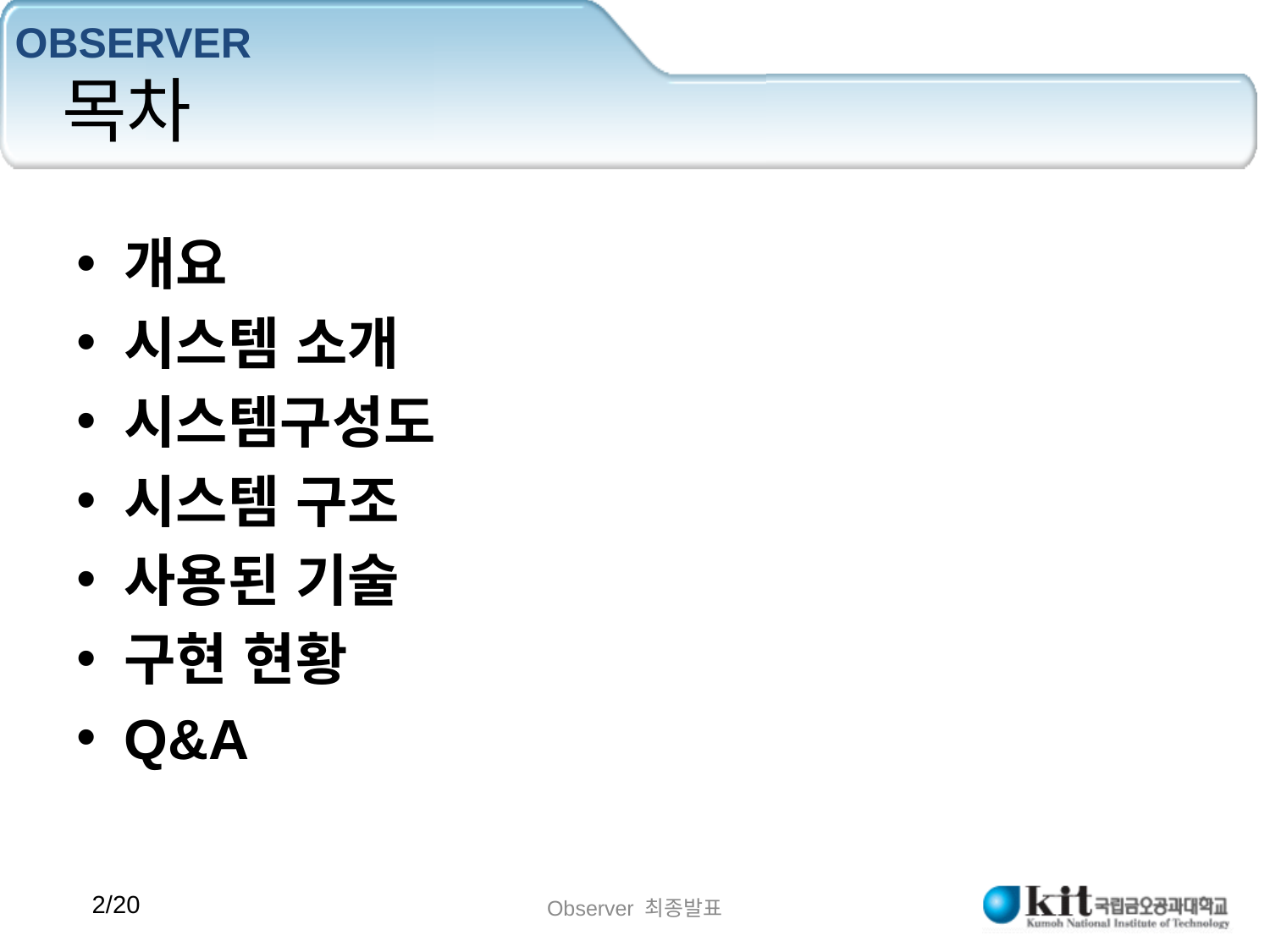

# 목차
개요
시스템 소개
시스템구성도
시스템 구조
사용된 기술
구현 현황
Q&A
Observer 최종발표
2/20